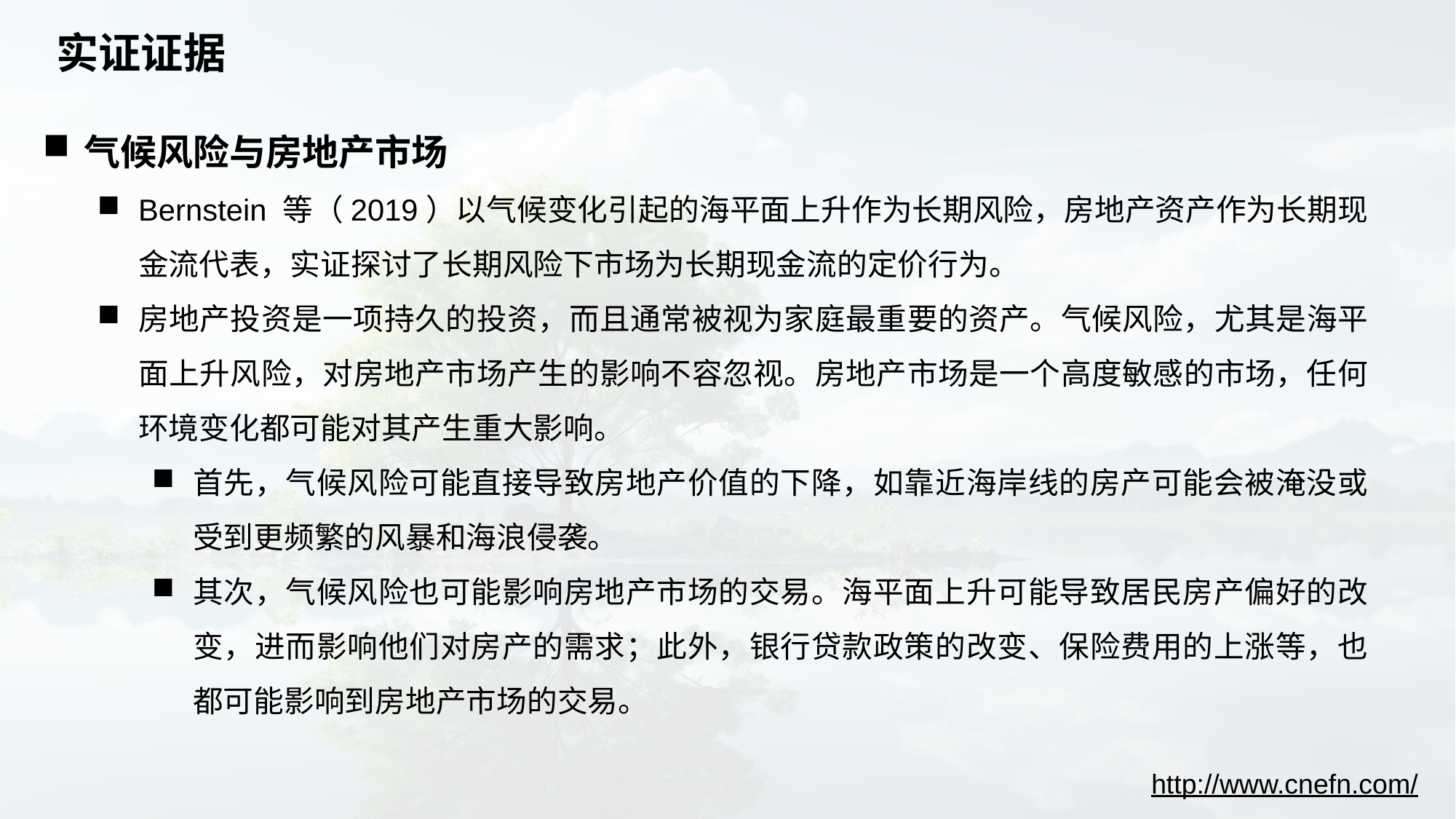

# 实证证据
气候风险与房地产市场
Bernstein 等（2019）以气候变化引起的海平面上升作为长期风险，房地产资产作为长期现金流代表，实证探讨了长期风险下市场为长期现金流的定价行为。
房地产投资是一项持久的投资，而且通常被视为家庭最重要的资产。气候风险，尤其是海平面上升风险，对房地产市场产生的影响不容忽视。房地产市场是一个高度敏感的市场，任何环境变化都可能对其产生重大影响。
首先，气候风险可能直接导致房地产价值的下降，如靠近海岸线的房产可能会被淹没或受到更频繁的风暴和海浪侵袭。
其次，气候风险也可能影响房地产市场的交易。海平面上升可能导致居民房产偏好的改变，进而影响他们对房产的需求；此外，银行贷款政策的改变、保险费用的上涨等，也都可能影响到房地产市场的交易。